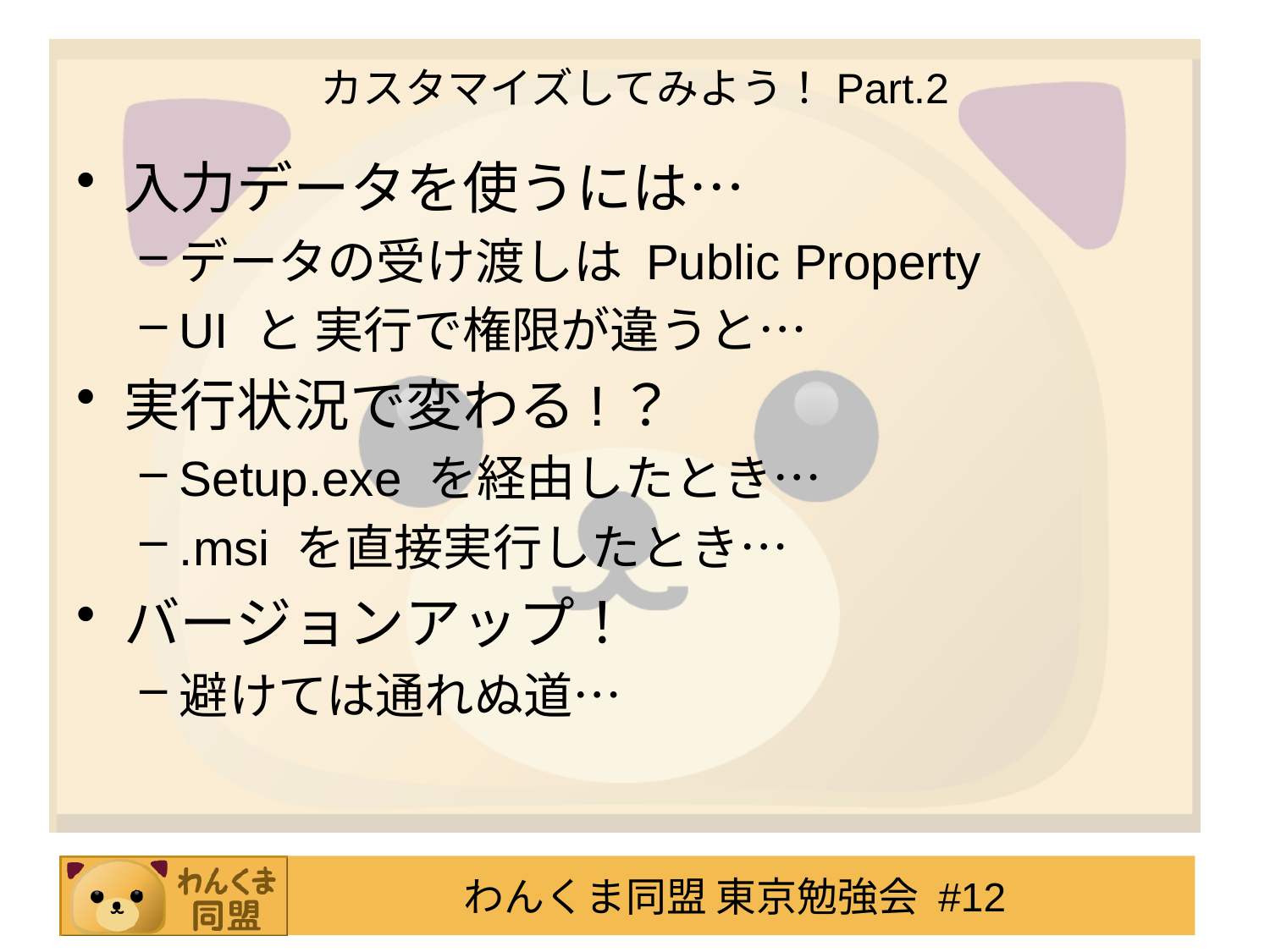

# カスタマイズしてみよう！Part.2
入力データを使うには…
データの受け渡しは Public Property
UI と 実行で権限が違うと…
実行状況で変わる!？
Setup.exe を経由したとき…
.msi を直接実行したとき…
バージョンアップ！
避けては通れぬ道…